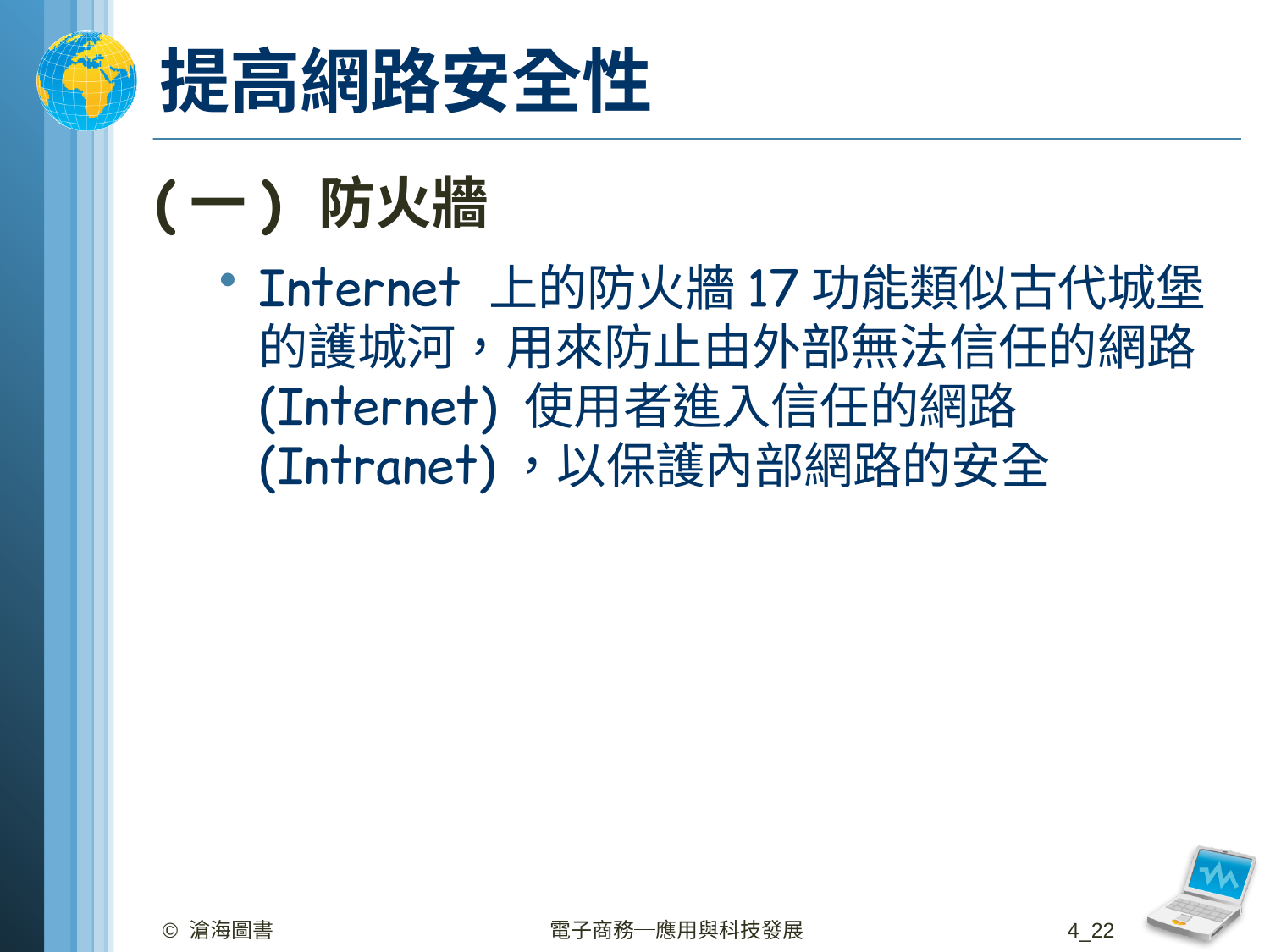

# 提高網路安全性
(一) 防火牆
Internet 上的防火牆17功能類似古代城堡的護城河，用來防止由外部無法信任的網路 (Internet) 使用者進入信任的網路 (Intranet)，以保護內部網路的安全
© 滄海圖書
電子商務─應用與科技發展
4_22